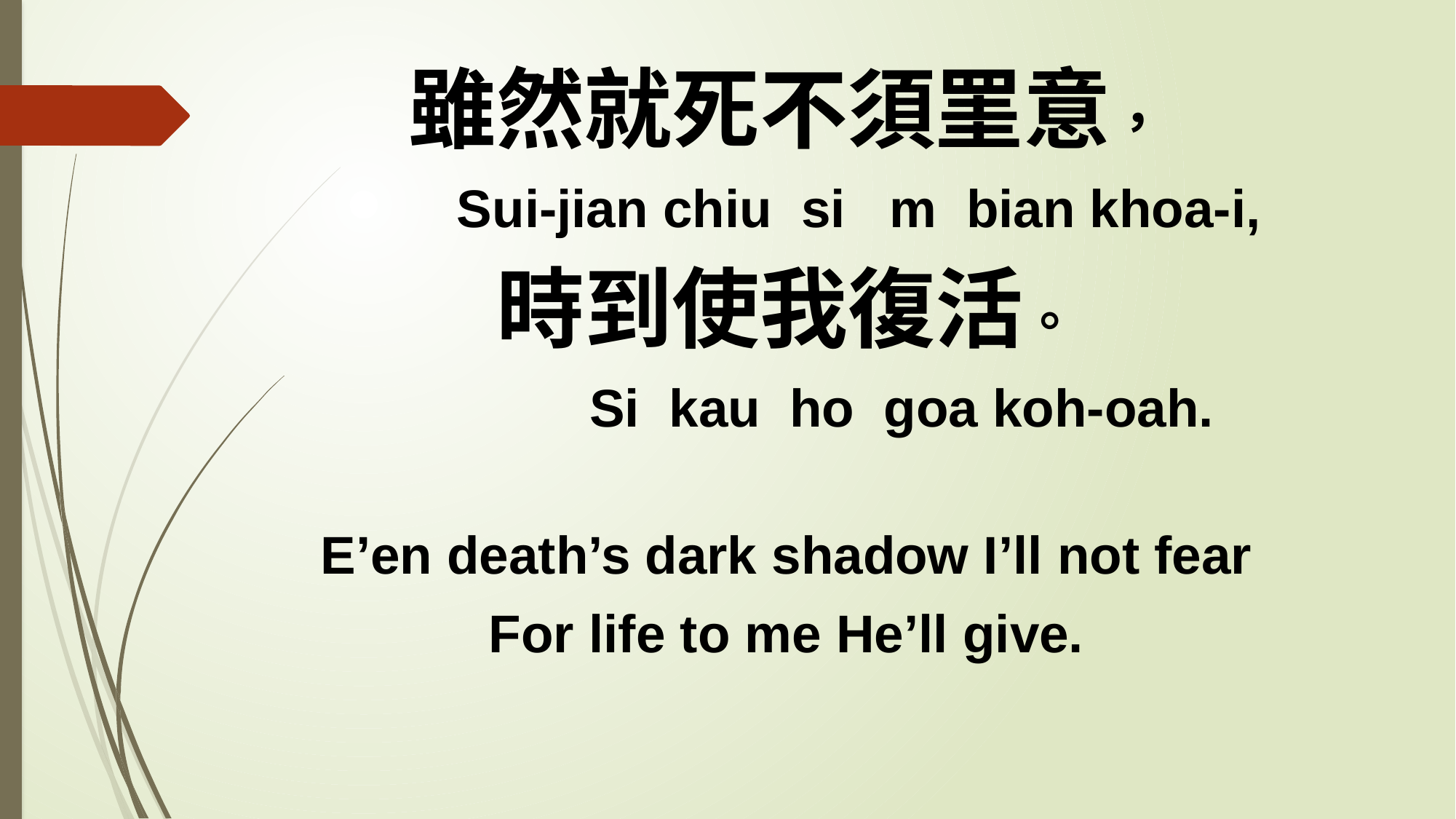

雖然就死不須罣意，
             Sui-jian chiu  si   m  bian khoa-i,
時到使我復活。
                      Si  kau  ho  goa koh-oah.

E’en death’s dark shadow I’ll not fear
For life to me He’ll give.